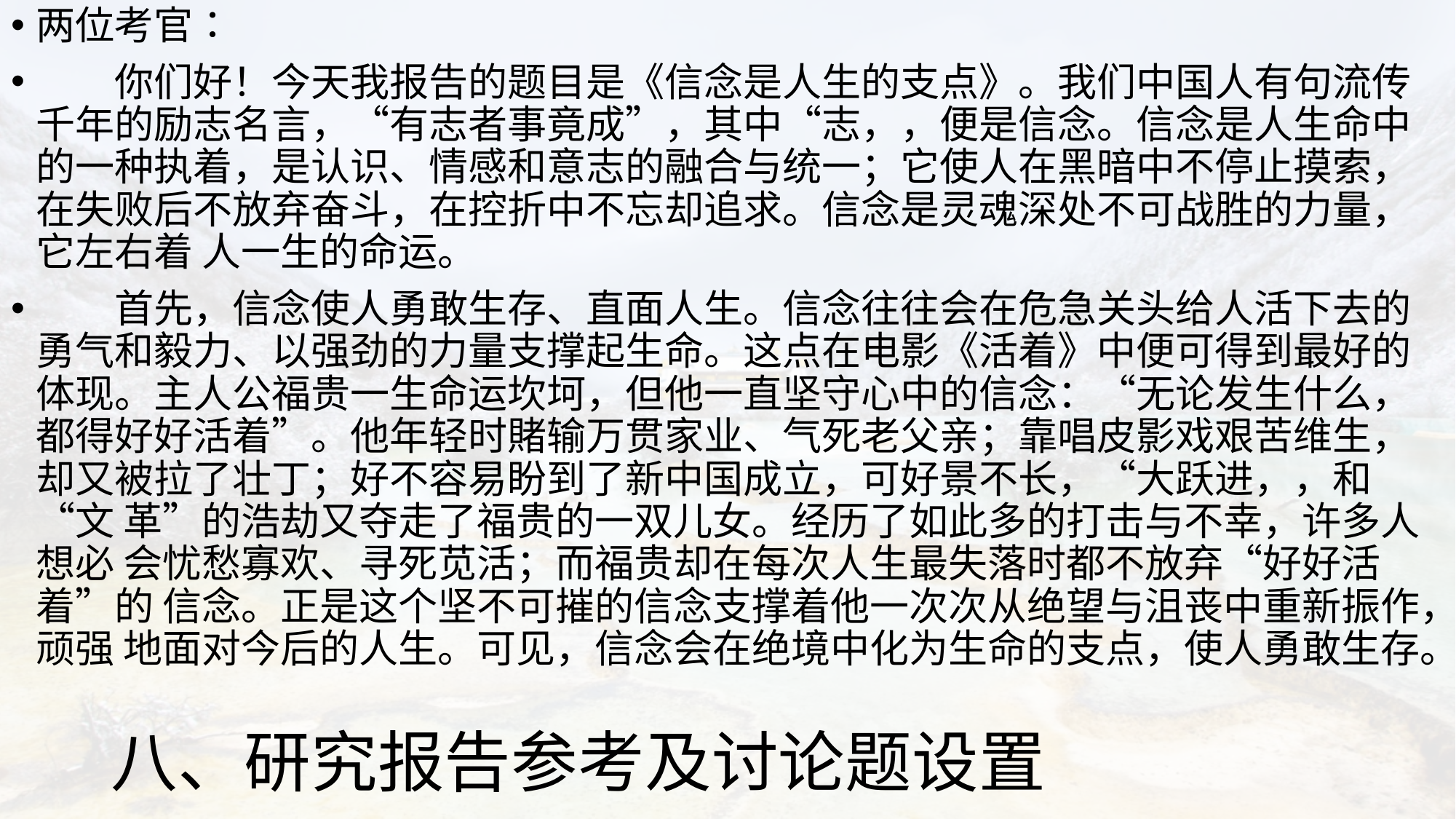

两位考官：
        你们好！今天我报告的题目是《信念是人生的支点》。我们中国人有句流传千年的励志名言，“有志者事竟成”，其中“志，，便是信念。信念是人生命中的一种执着，是认识、情感和意志的融合与统一；它使人在黑暗中不停止摸索，在失败后不放弃奋斗，在控折中不忘却追求。信念是灵魂深处不可战胜的力量，它左右着 人一生的命运。
        首先，信念使人勇敢生存、直面人生。信念往往会在危急关头给人活下去的 勇气和毅力、以强劲的力量支撑起生命。这点在电影《活着》中便可得到最好的 体现。主人公福贵一生命运坎坷，但他一直坚守心中的信念：“无论发生什么， 都得好好活着”。他年轻时賭输万贯家业、气死老父亲；靠唱皮影戏艰苦维生， 却又被拉了壮丁；好不容易盼到了新中国成立，可好景不长，“大跃进，，和“文 革”的浩劫又夺走了福贵的一双儿女。经历了如此多的打击与不幸，许多人想必 会忧愁寡欢、寻死苋活；而福贵却在每次人生最失落时都不放弃“好好活着”的 信念。正是这个坚不可摧的信念支撑着他一次次从绝望与沮丧中重新振作，顽强 地面对今后的人生。可见，信念会在绝境中化为生命的支点，使人勇敢生存。
# 八、研究报告参考及讨论题设置